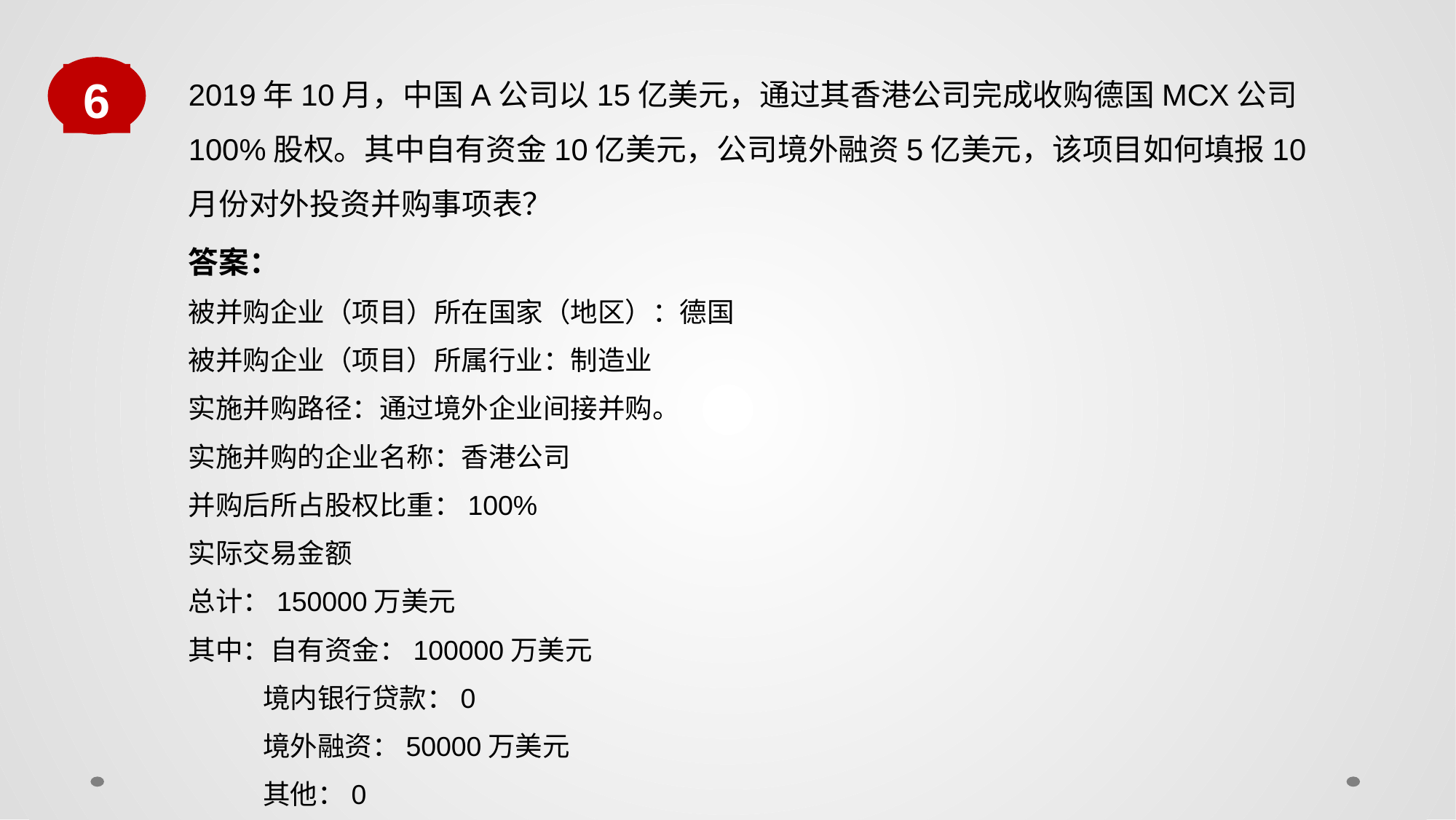

2019年10月，中国A公司以15亿美元，通过其香港公司完成收购德国MCX公司100%股权。其中自有资金10亿美元，公司境外融资5亿美元，该项目如何填报10月份对外投资并购事项表？

6
答案：
被并购企业（项目）所在国家（地区）：德国
被并购企业（项目）所属行业：制造业
实施并购路径：通过境外企业间接并购。
实施并购的企业名称：香港公司
并购后所占股权比重：100%
实际交易金额
总计：150000万美元
其中：自有资金：100000万美元
           境内银行贷款：0
           境外融资：50000万美元
           其他：0